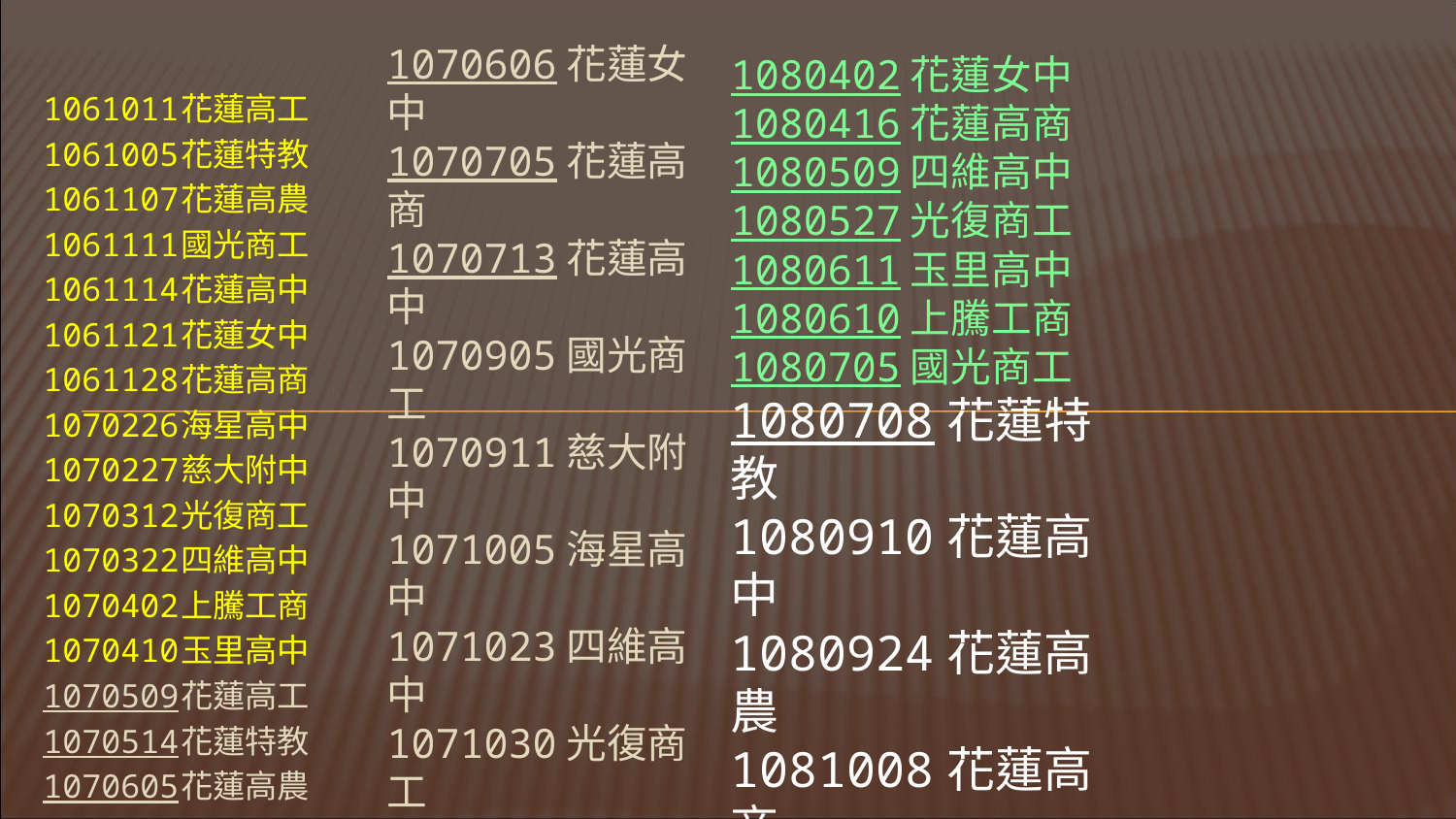

1070606花蓮女中
1070705花蓮高商
1070713花蓮高中
1070905國光商工
1070911慈大附中
1071005海星高中
1071023四維高中
1071030光復商工
1071106玉里高中
1071126上騰工商
1071114花蓮特教
1071205花蓮高工
1080212花蓮高中
1080219花蓮高農
1080305海星高中
1080314慈大附中

1061011花蓮高工
1061005花蓮特教
1061107花蓮高農
1061111國光商工
1061114花蓮高中
1061121花蓮女中
1061128花蓮高商
1070226海星高中
1070227慈大附中
1070312光復商工
1070322四維高中
1070402上騰工商
1070410玉里高中
1070509花蓮高工
1070514花蓮特教
1070605花蓮高農

1080402花蓮女中
1080416花蓮高商
1080509四維高中
1080527光復商工
1080611玉里高中
1080610上騰工商
1080705國光商工
1080708花蓮特教
1080910花蓮高中
1080924花蓮高農
1081008花蓮高商
1081023花蓮高工
1081105花蓮女中
1081112四維高中